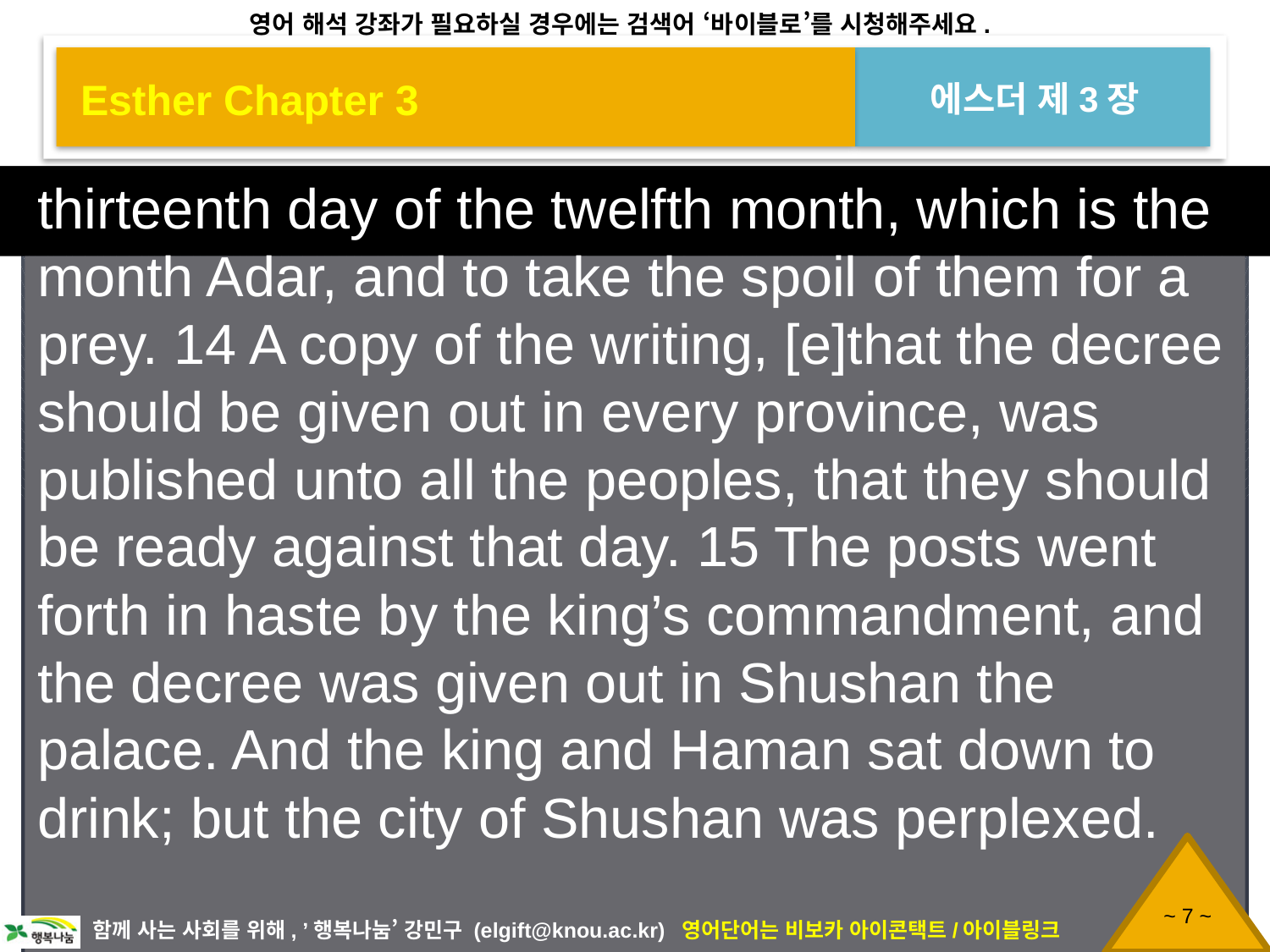

Esther Chapter 3
에스더 제3장
thirteenth day of the twelfth month, which is the month Adar, and to take the spoil of them for a prey. 14 A copy of the writing, [e]that the decree should be given out in every province, was published unto all the peoples, that they should be ready against that day. 15 The posts went forth in haste by the king’s commandment, and the decree was given out in Shushan the palace. And the king and Haman sat down to drink; but the city of Shushan was perplexed.